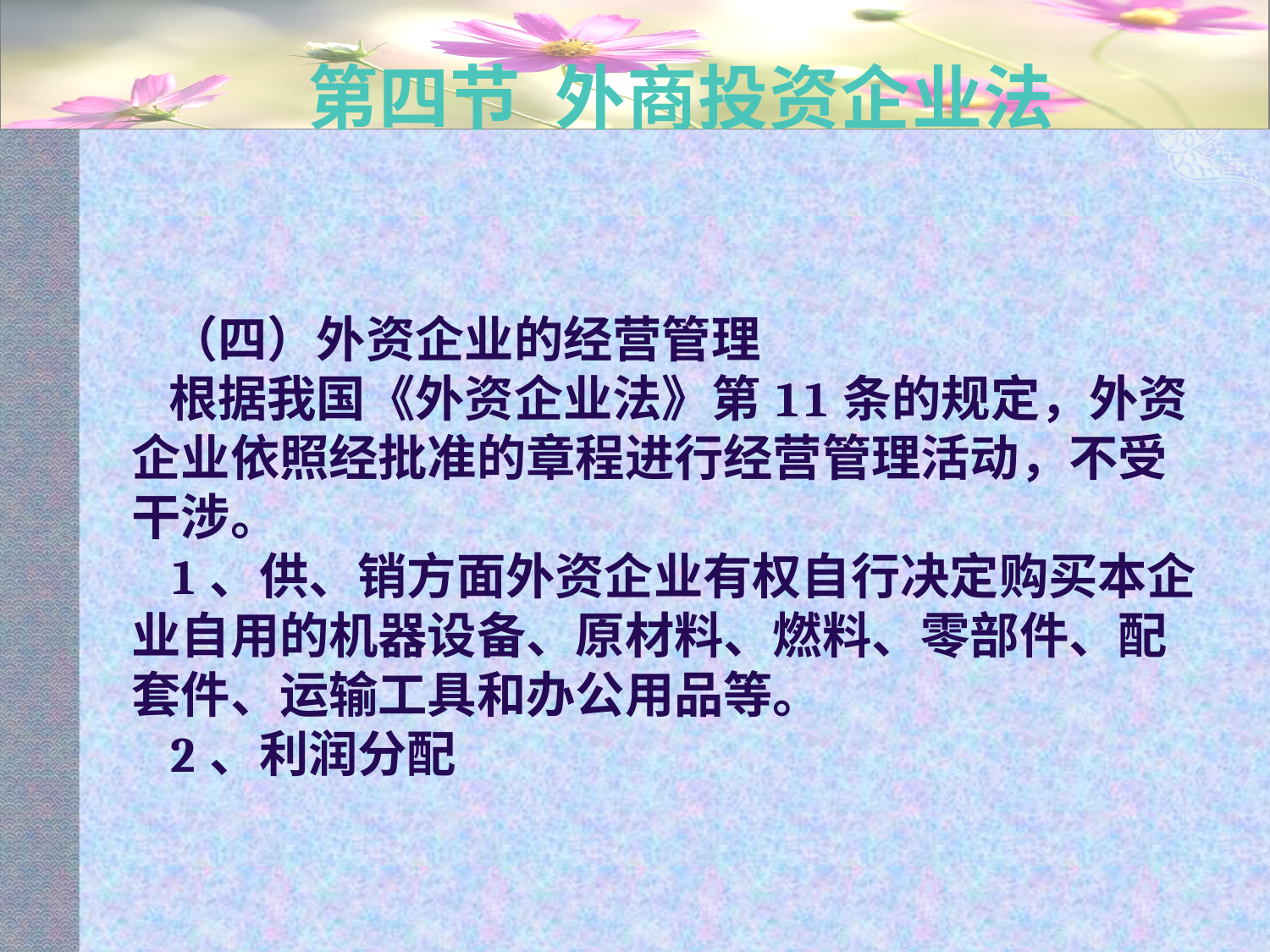

# 第四节  外商投资企业法
（四）外资企业的经营管理
根据我国《外资企业法》第11条的规定，外资企业依照经批准的章程进行经营管理活动，不受干涉。
1、供、销方面外资企业有权自行决定购买本企业自用的机器设备、原材料、燃料、零部件、配套件、运输工具和办公用品等。
2、利润分配